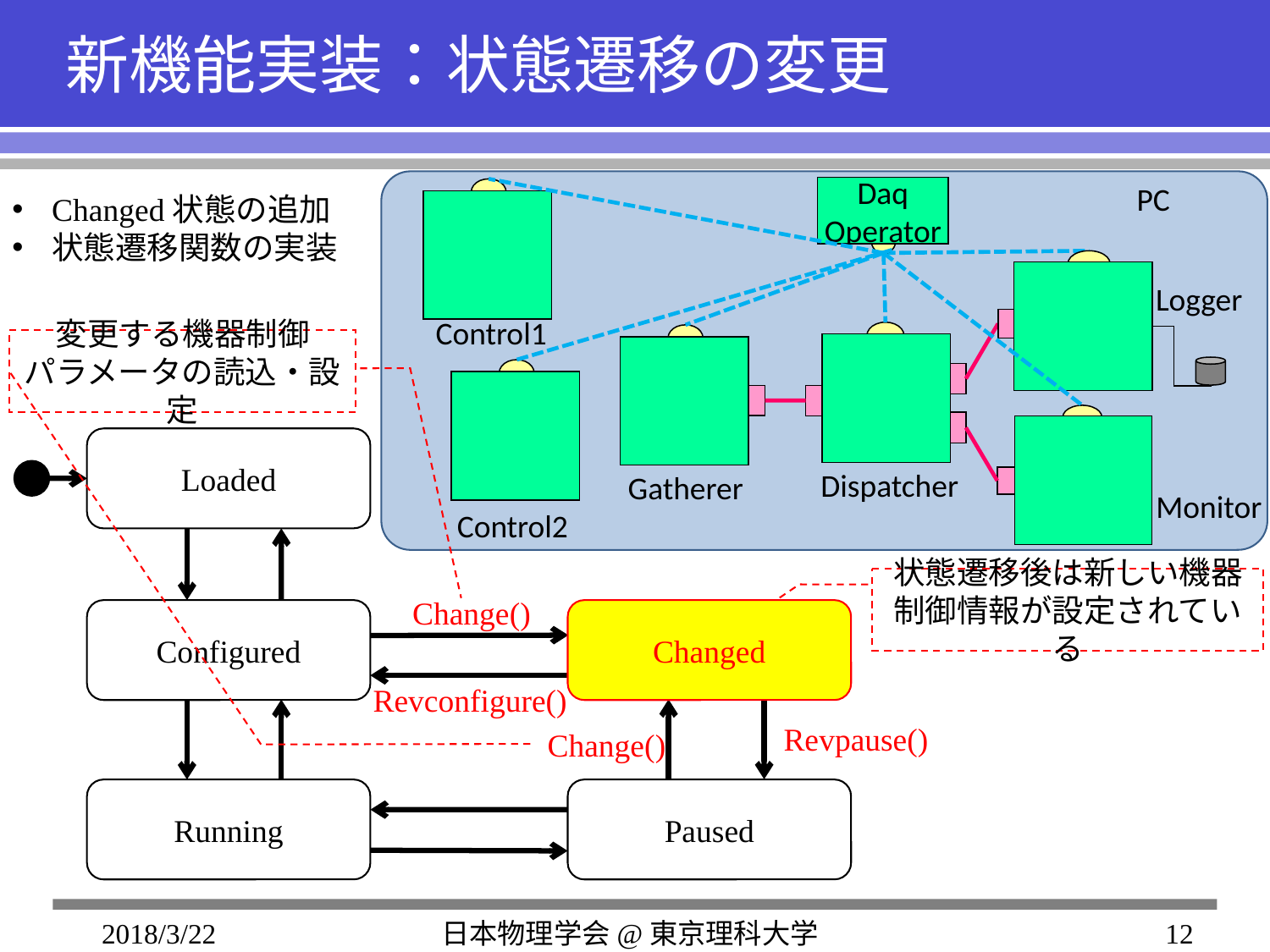

# 新機能実装：状態遷移の変更

PC
Daq
Operator

Changed状態の追加
状態遷移関数の実装

Logger
Control1

変更する機器制御
パラメータの読込・設定

Loaded
Dispatcher

Gatherer
Monitor
Control2
状態遷移後は新しい機器制御情報が設定されている
Change()
Configured
Changed
Revconfigure()
Revpause()
Change()
Running
Paused
2018/3/22
日本物理学会@東京理科大学
12